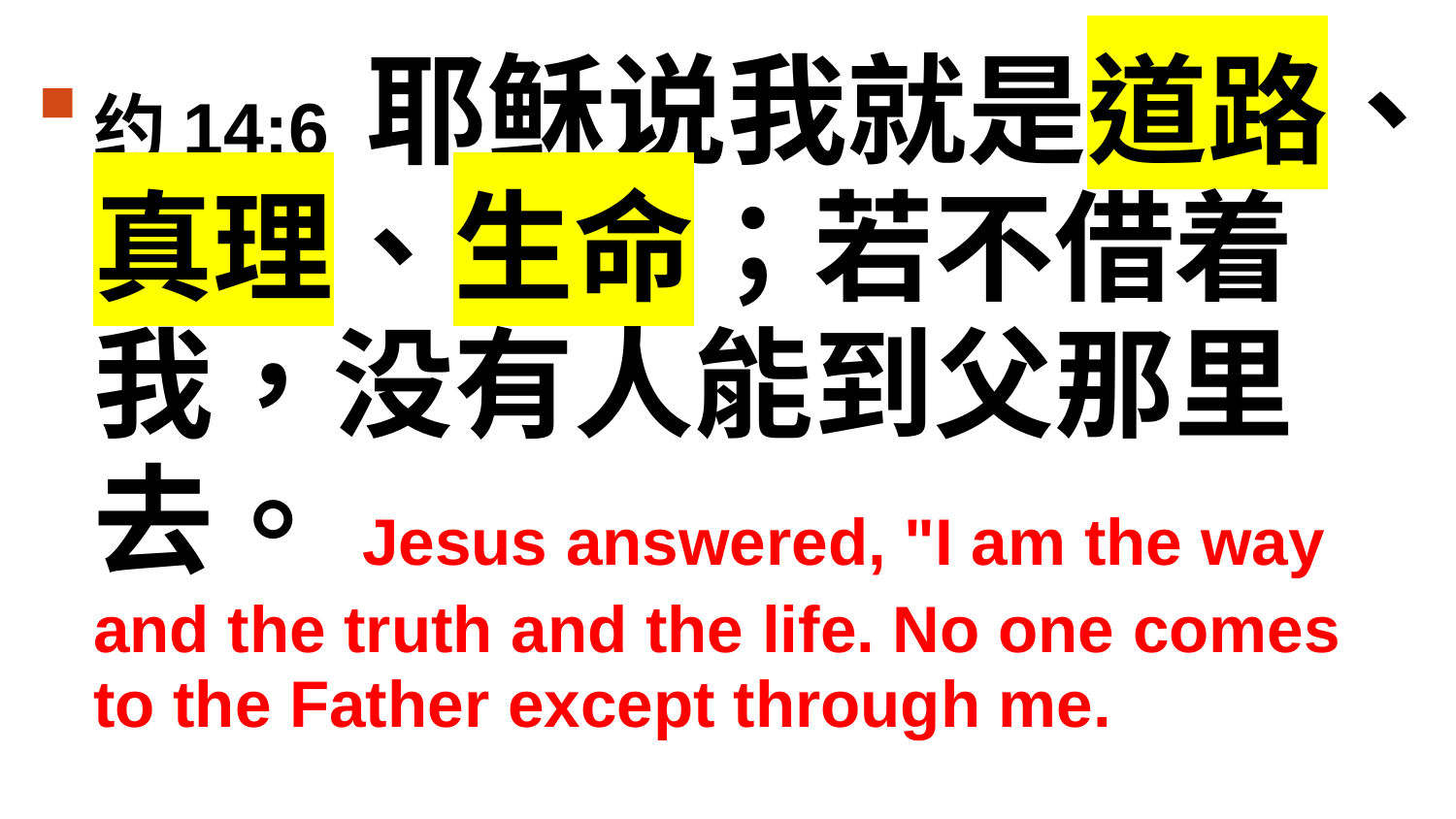

约14:6 耶稣说我就是道路、真理、生命；若不借着我，没有人能到父那里去。Jesus answered, "I am the way and the truth and the life. No one comes to the Father except through me.